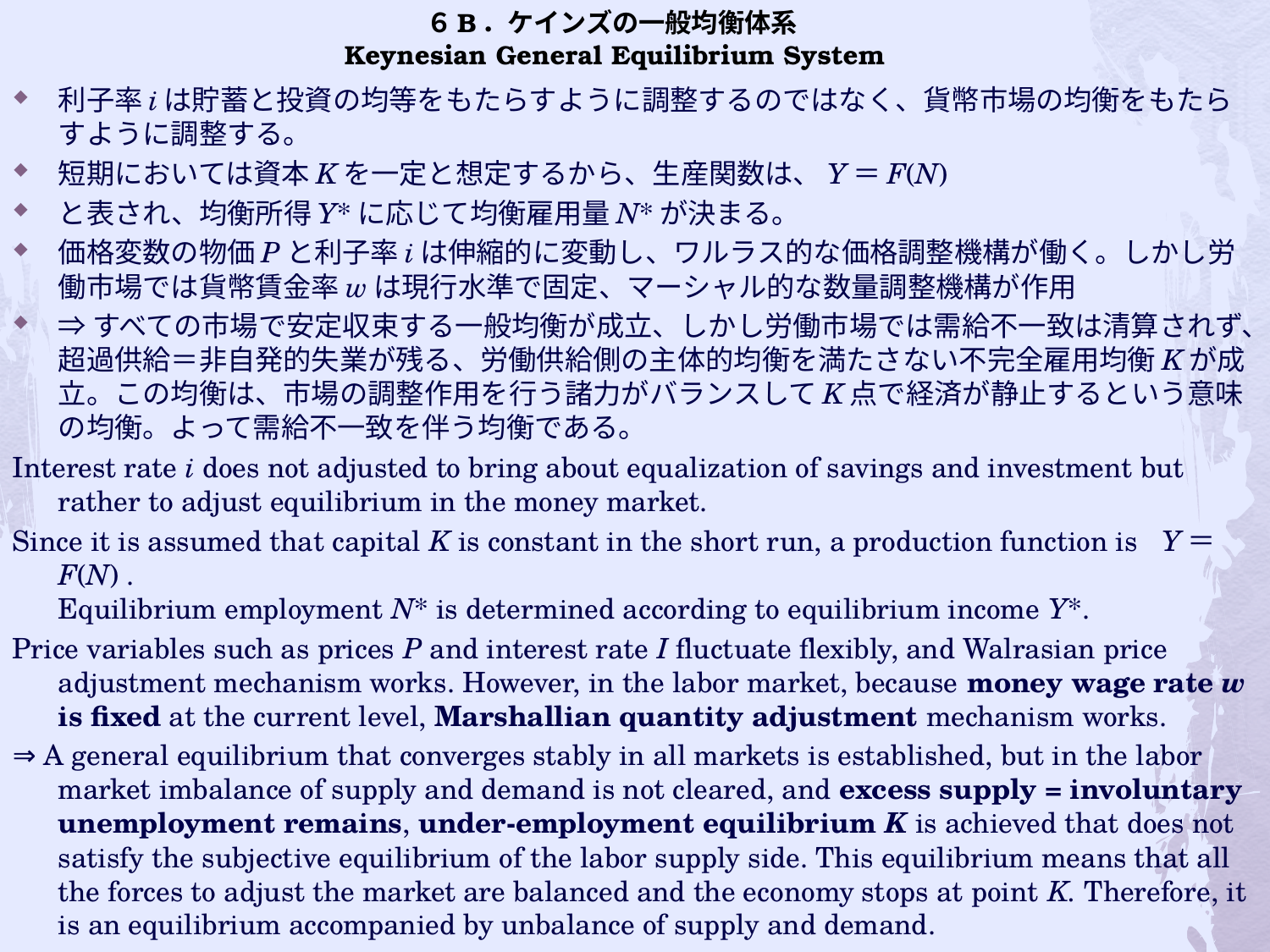

# ６B．ケインズの一般均衡体系 Keynesian General Equilibrium System
利子率iは貯蓄と投資の均等をもたらすように調整するのではなく、貨幣市場の均衡をもたらすように調整する。
短期においては資本Kを一定と想定するから、生産関数は、Y＝F(N)
と表され、均衡所得Y*に応じて均衡雇用量N*が決まる。
価格変数の物価Pと利子率iは伸縮的に変動し、ワルラス的な価格調整機構が働く。しかし労働市場では貨幣賃金率wは現行水準で固定、マーシャル的な数量調整機構が作用
⇒すべての市場で安定収束する一般均衡が成立、しかし労働市場では需給不一致は清算されず、超過供給＝非自発的失業が残る、労働供給側の主体的均衡を満たさない不完全雇用均衡Kが成立。この均衡は、市場の調整作用を行う諸力がバランスしてK点で経済が静止するという意味の均衡。よって需給不一致を伴う均衡である。
Interest rate i does not adjusted to bring about equalization of savings and investment but rather to adjust equilibrium in the money market.
Since it is assumed that capital K is constant in the short run, a production function is   Y＝F(N) .
Equilibrium employment N* is determined according to equilibrium income Y*.
Price variables such as prices P and interest rate I fluctuate flexibly, and Walrasian price adjustment mechanism works. However, in the labor market, because money wage rate w is fixed at the current level, Marshallian quantity adjustment mechanism works.
⇒ A general equilibrium that converges stably in all markets is established, but in the labor market imbalance of supply and demand is not cleared, and excess supply = involuntary unemployment remains, under-employment equilibrium K is achieved that does not satisfy the subjective equilibrium of the labor supply side. This equilibrium means that all the forces to adjust the market are balanced and the economy stops at point K. Therefore, it is an equilibrium accompanied by unbalance of supply and demand.